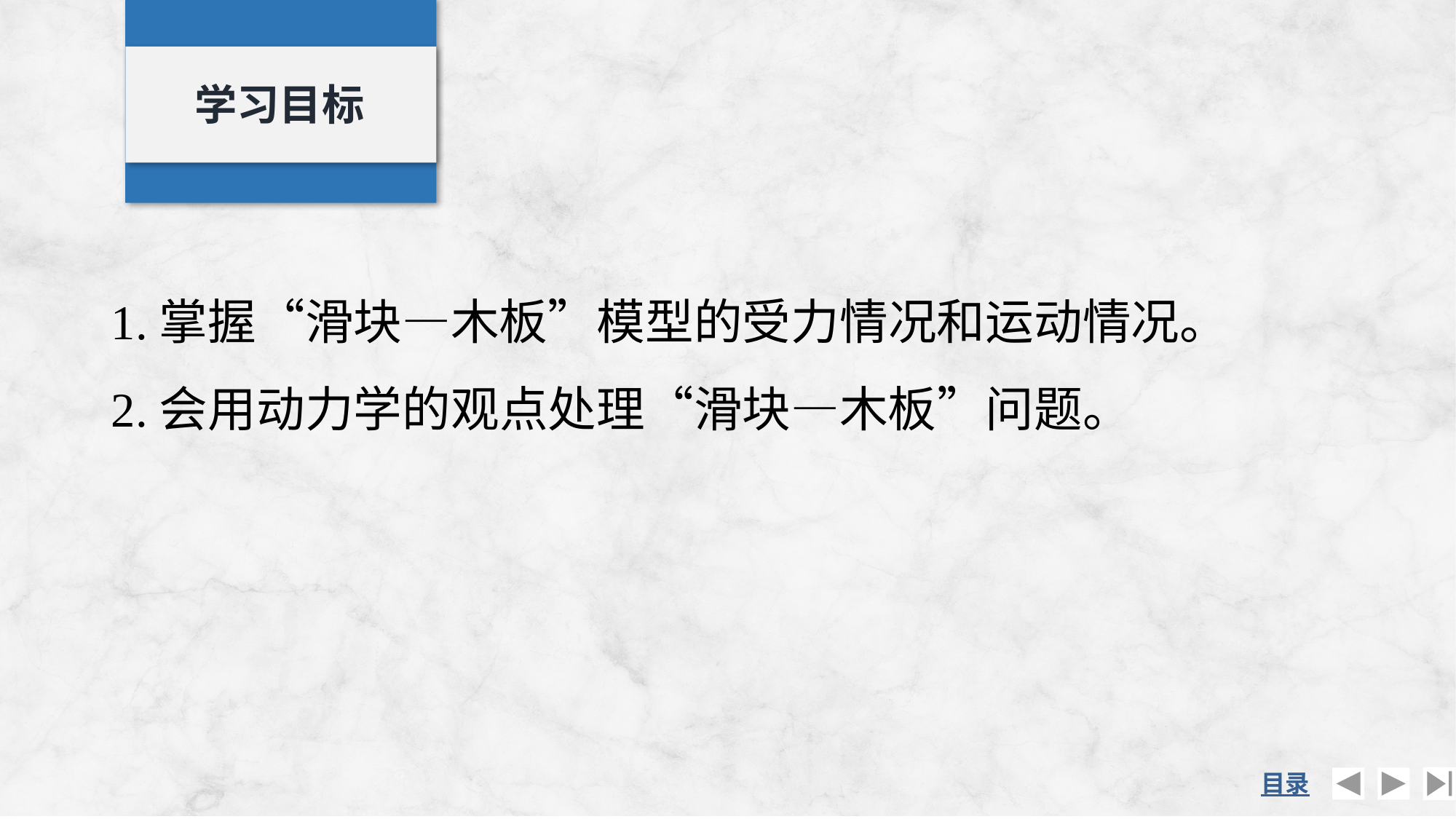

学习目标
1.掌握“滑块—木板”模型的受力情况和运动情况。
2.会用动力学的观点处理“滑块—木板”问题。